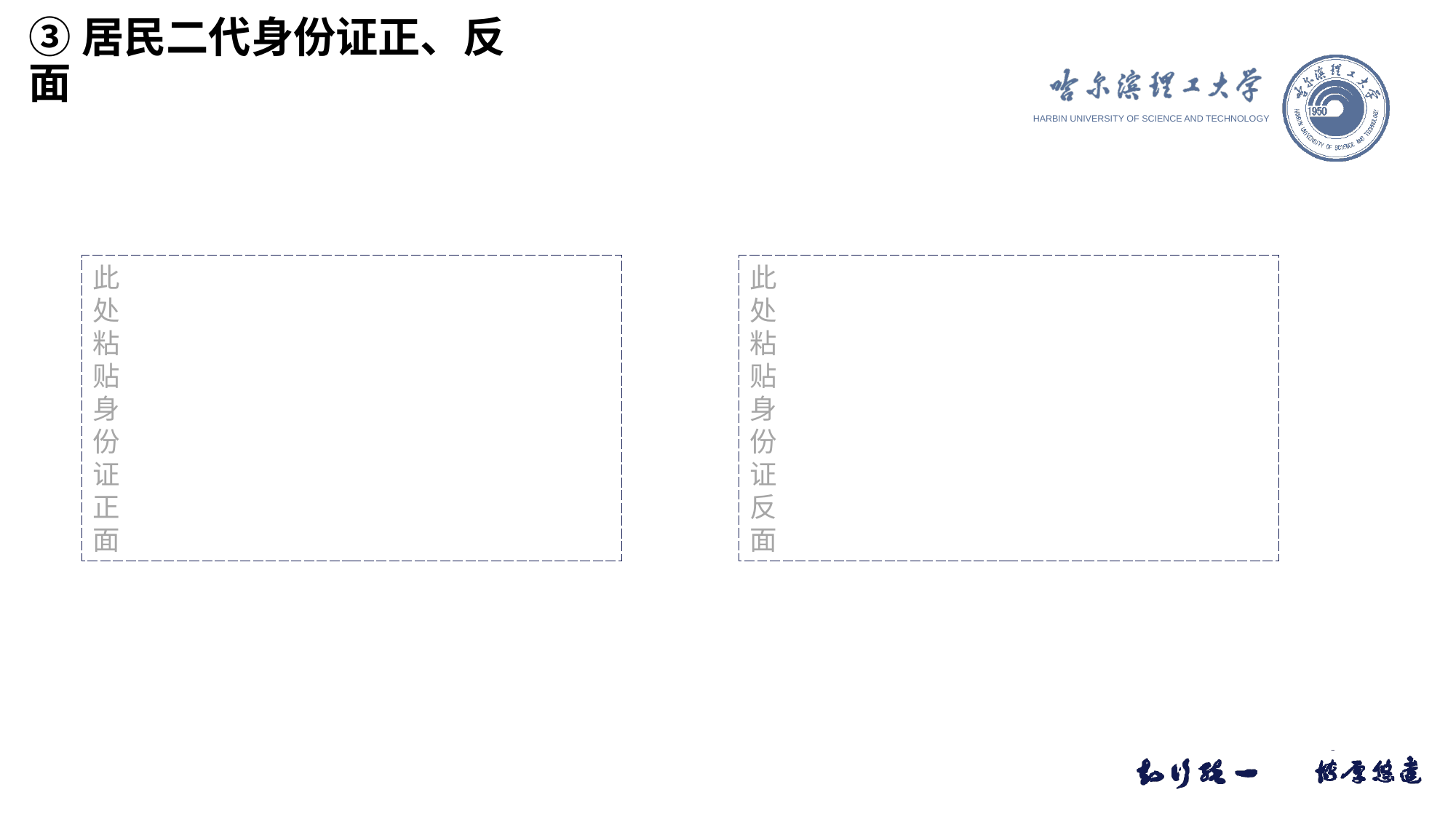

③居民二代身份证正、反面
此
处
粘
贴
身
份
证
正
面
此
处
粘
贴
身
份
证
反
面